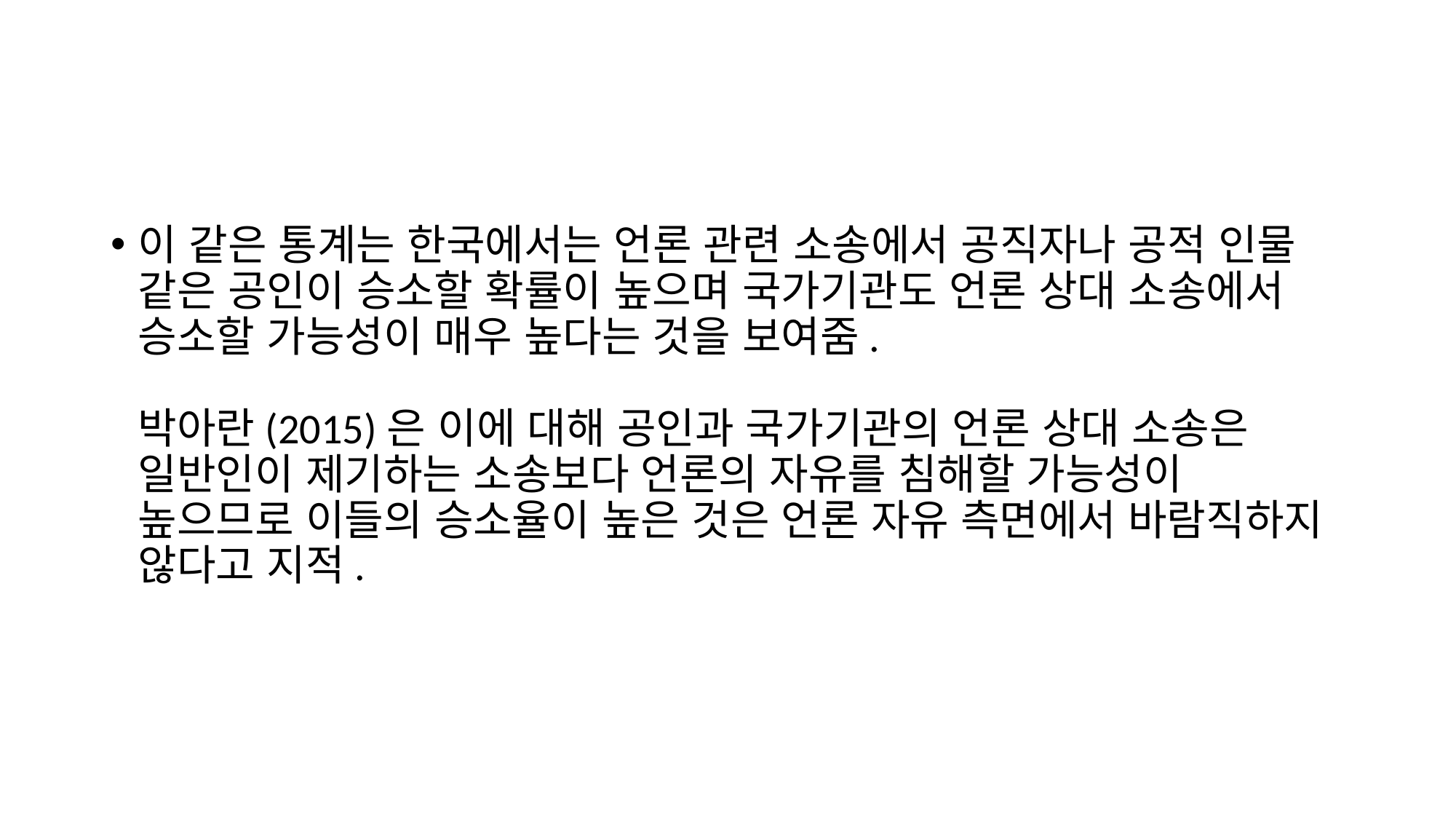

#
이 같은 통계는 한국에서는 언론 관련 소송에서 공직자나 공적 인물 같은 공인이 승소할 확률이 높으며 국가기관도 언론 상대 소송에서 승소할 가능성이 매우 높다는 것을 보여줌.
박아란(2015)은 이에 대해 공인과 국가기관의 언론 상대 소송은 일반인이 제기하는 소송보다 언론의 자유를 침해할 가능성이 높으므로 이들의 승소율이 높은 것은 언론 자유 측면에서 바람직하지 않다고 지적.